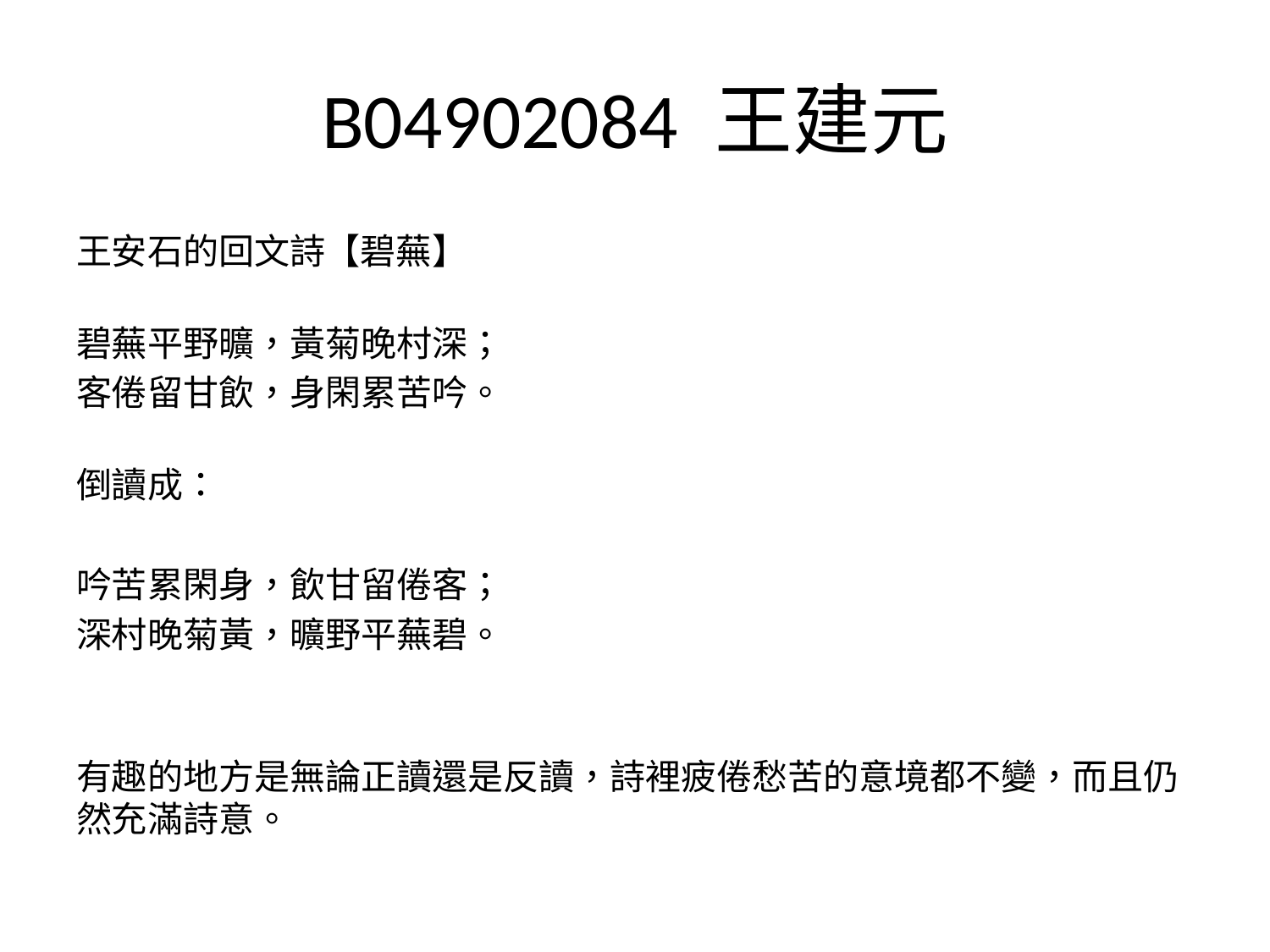

# B04902084 王建元
王安石的回文詩【碧蕪】
碧蕪平野曠，黃菊晚村深；
客倦留甘飲，身閑累苦吟。
倒讀成：

吟苦累閑身，飲甘留倦客；
深村晚菊黃，曠野平蕪碧。

有趣的地方是無論正讀還是反讀，詩裡疲倦愁苦的意境都不變，而且仍然充滿詩意。